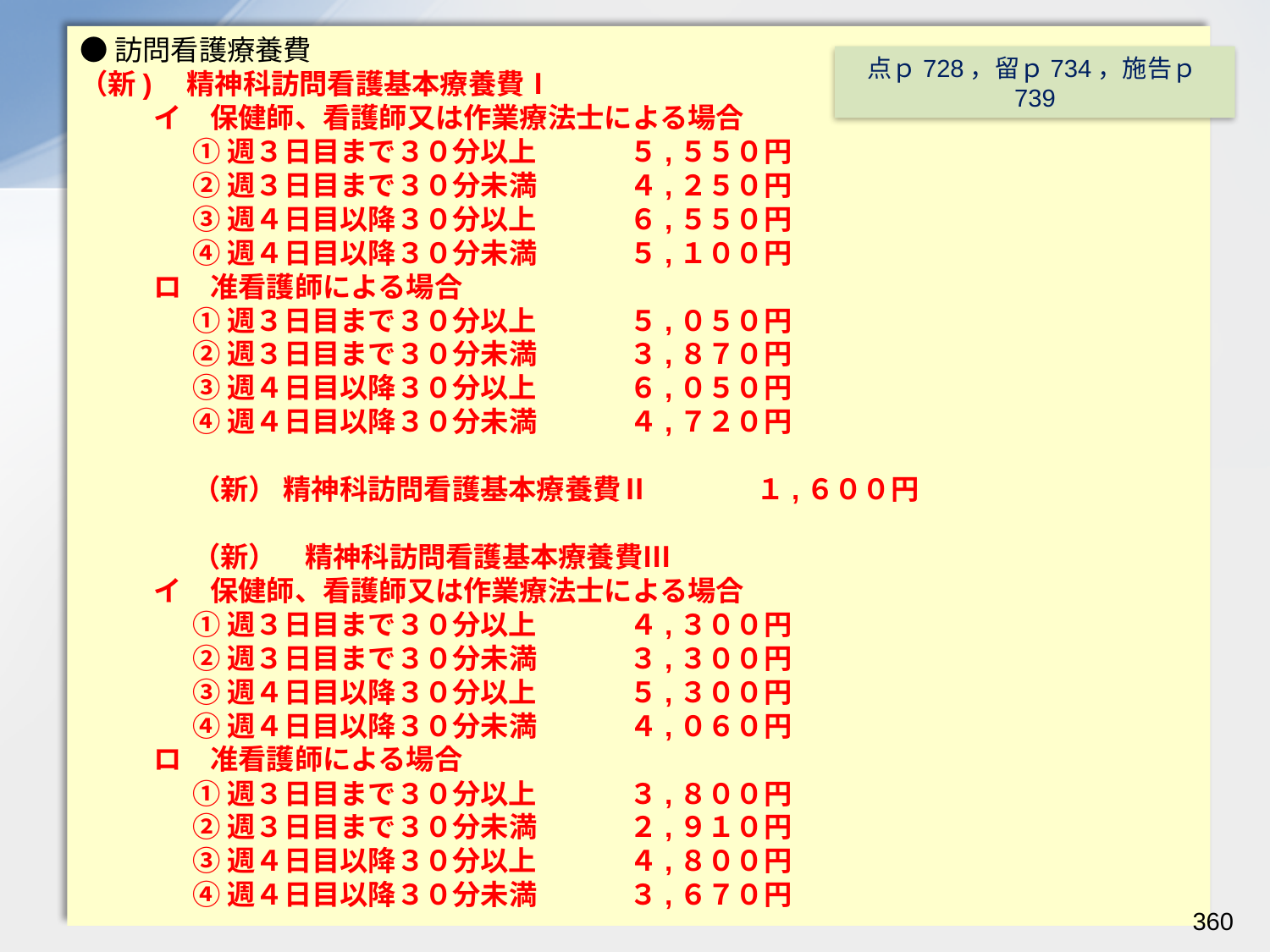

●訪問看護療養費
（新)　精神科訪問看護基本療養費Ⅰ
イ　保健師、看護師又は作業療法士による場合
①週３日目まで３０分以上	　　５,５５０円
②週３日目まで３０分未満	　　４,２５０円
③週４日目以降３０分以上	　　６,５５０円
④週４日目以降３０分未満	　　５,１００円
ロ　准看護師による場合
①週３日目まで３０分以上	　　５,０５０円
②週３日目まで３０分未満	　　３,８７０円
③週４日目以降３０分以上	　　６,０５０円
④週４日目以降３０分未満	　　４,７２０円

（新） 精神科訪問看護基本療養費Ⅱ	　　１,６００円

（新）　精神科訪問看護基本療養費Ⅲ
イ　保健師、看護師又は作業療法士による場合
①週３日目まで３０分以上	　　４,３００円
②週３日目まで３０分未満	　　３,３００円
③週４日目以降３０分以上	　　５,３００円
④週４日目以降３０分未満	　　４,０６０円
ロ　准看護師による場合
①週３日目まで３０分以上	　　３,８００円
②週３日目まで３０分未満	　　２,９１０円
③週４日目以降３０分以上	　　４,８００円
④週４日目以降３０分未満	　　３,６７０円
点ｐ728，留ｐ734，施告ｐ739
360